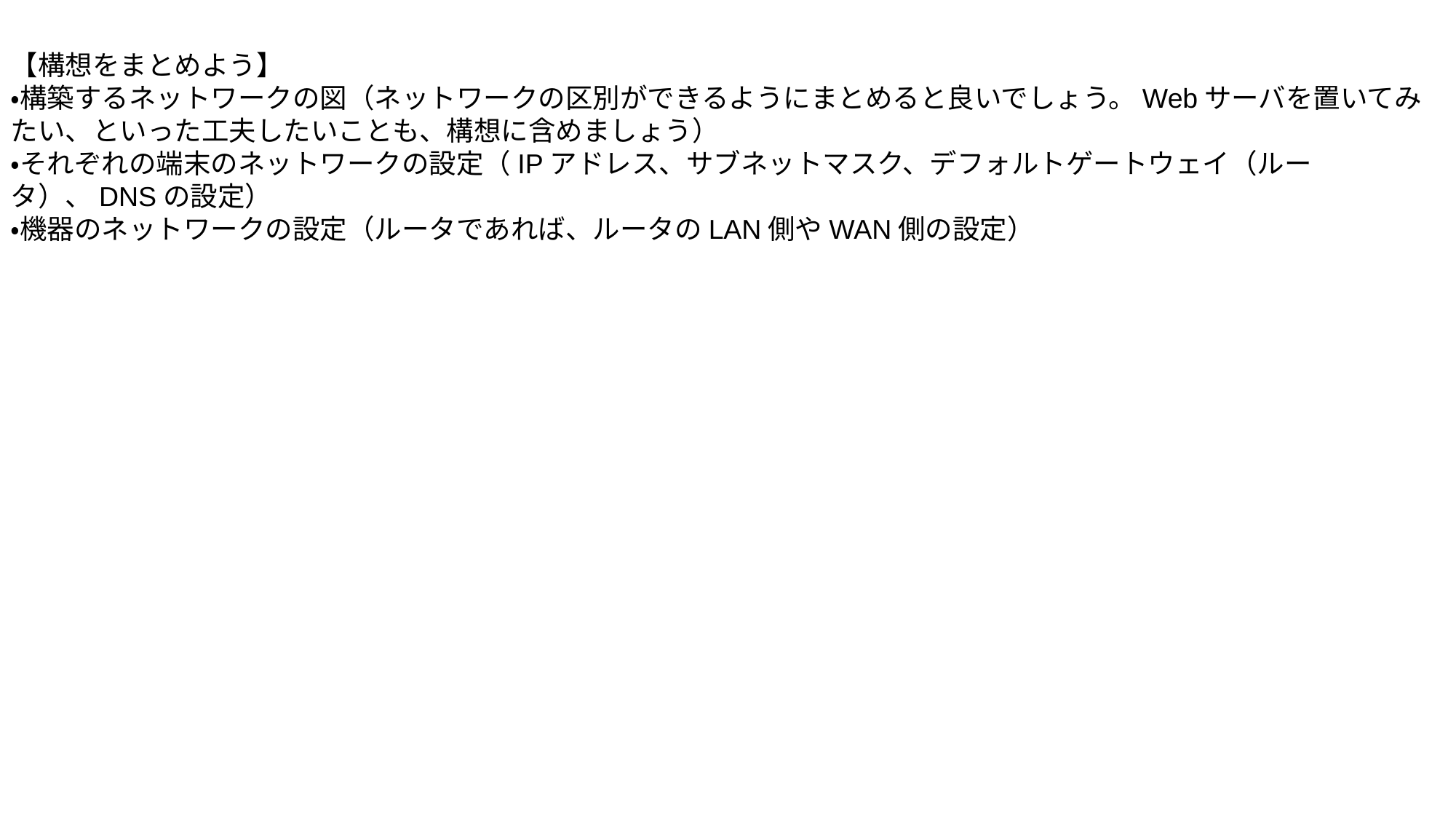

【構想をまとめよう】
・構築するネットワークの図（ネットワークの区別ができるようにまとめると良いでしょう。Webサーバを置いてみたい、といった工夫したいことも、構想に含めましょう）
・それぞれの端末のネットワークの設定（IPアドレス、サブネットマスク、デフォルトゲートウェイ（ルータ）、DNSの設定）
・機器のネットワークの設定（ルータであれば、ルータのLAN側やWAN側の設定）